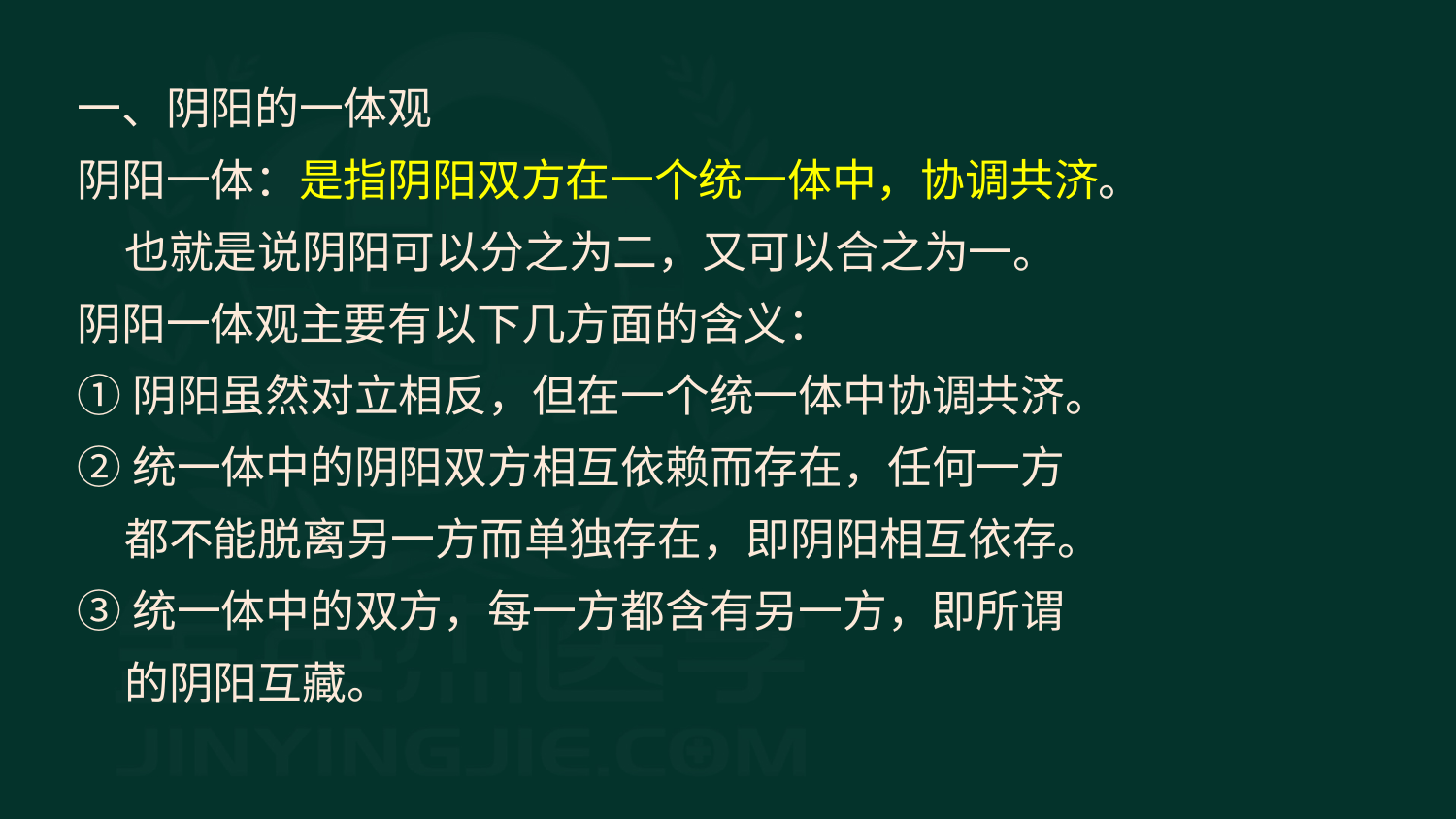

一、阴阳的一体观
阴阳一体：是指阴阳双方在一个统一体中，协调共济。也就是说阴阳可以分之为二，又可以合之为一。
阴阳一体观主要有以下几方面的含义：
①阴阳虽然对立相反，但在一个统一体中协调共济。
②统一体中的阴阳双方相互依赖而存在，任何一方都不能脱离另一方而单独存在，即阴阳相互依存。
③统一体中的双方，每一方都含有另一方，即所谓的阴阳互藏。